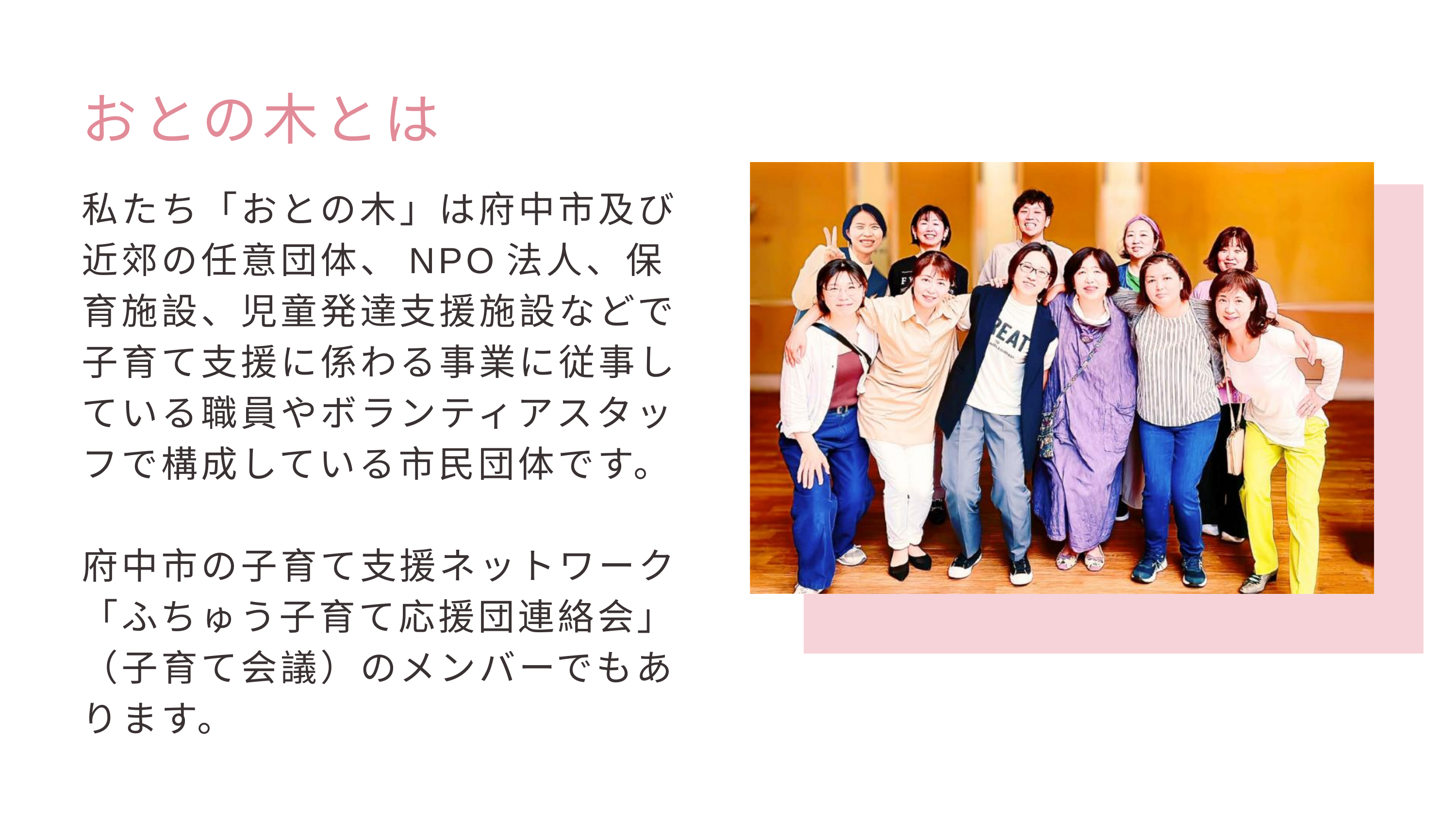

おとの木とは

私たち「おとの木」は府中市及び近郊の任意団体、NPO法人、保育施設、児童発達支援施設などで
子育て支援に係わる事業に従事している職員やボランティアスタッフで構成している市民団体です。

府中市の子育て支援ネットワーク
「ふちゅう子育て応援団連絡会」
（子育て会議）のメンバーでもあります。